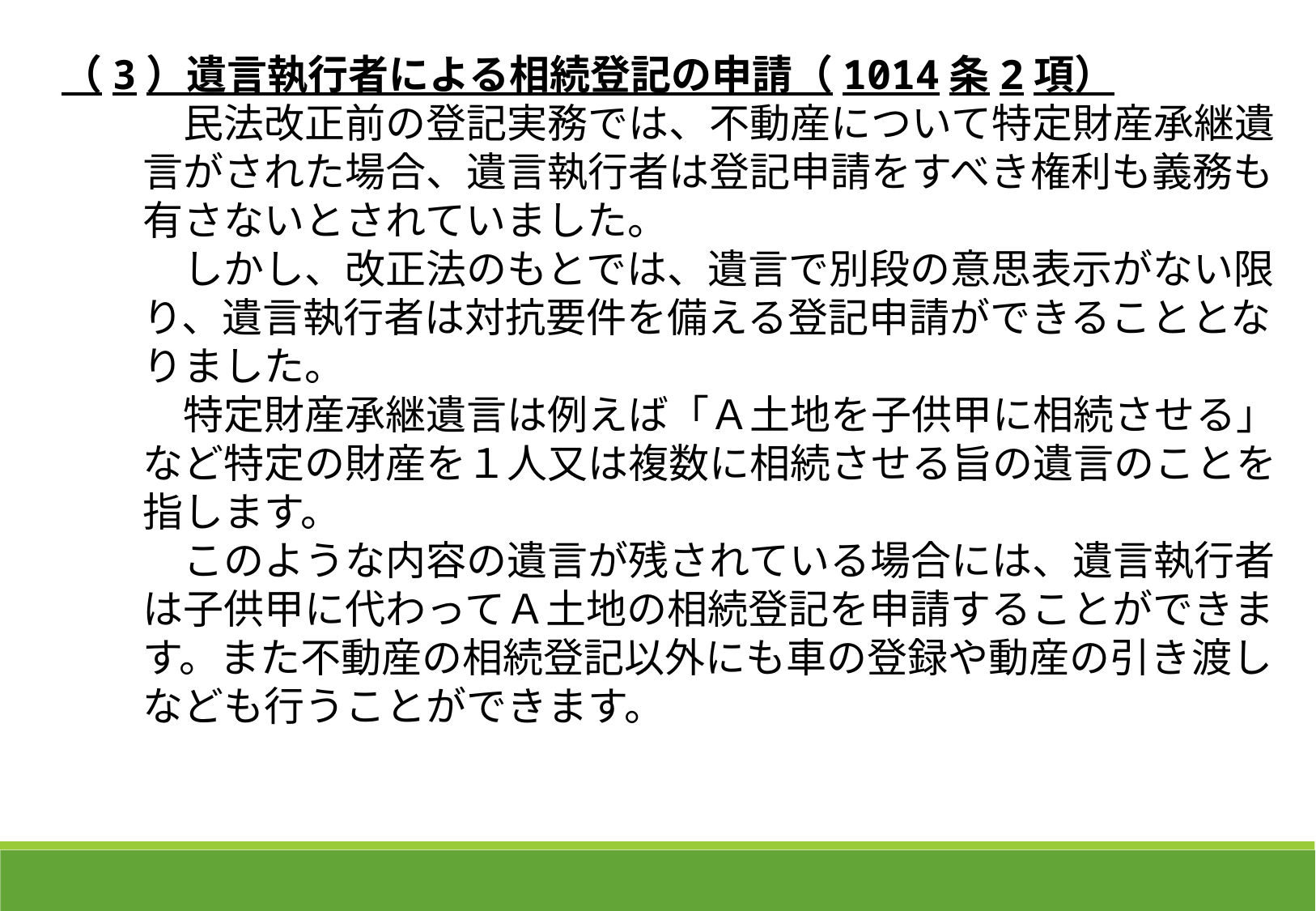

（3）遺言執行者による相続登記の申請（1014条2項）
　　　民法改正前の登記実務では、不動産について特定財産承継遺
　　言がされた場合、遺言執行者は登記申請をすべき権利も義務も
　　有さないとされていました。
　　　しかし、改正法のもとでは、遺言で別段の意思表示がない限
　　り、遺言執行者は対抗要件を備える登記申請ができることとな
　　りました。
　　　特定財産承継遺言は例えば「Ａ土地を子供甲に相続させる」
　　など特定の財産を１人又は複数に相続させる旨の遺言のことを
　　指します。
　　　このような内容の遺言が残されている場合には、遺言執行者
　　は子供甲に代わってＡ土地の相続登記を申請することができま
　　す。また不動産の相続登記以外にも車の登録や動産の引き渡し
　　なども行うことができます。